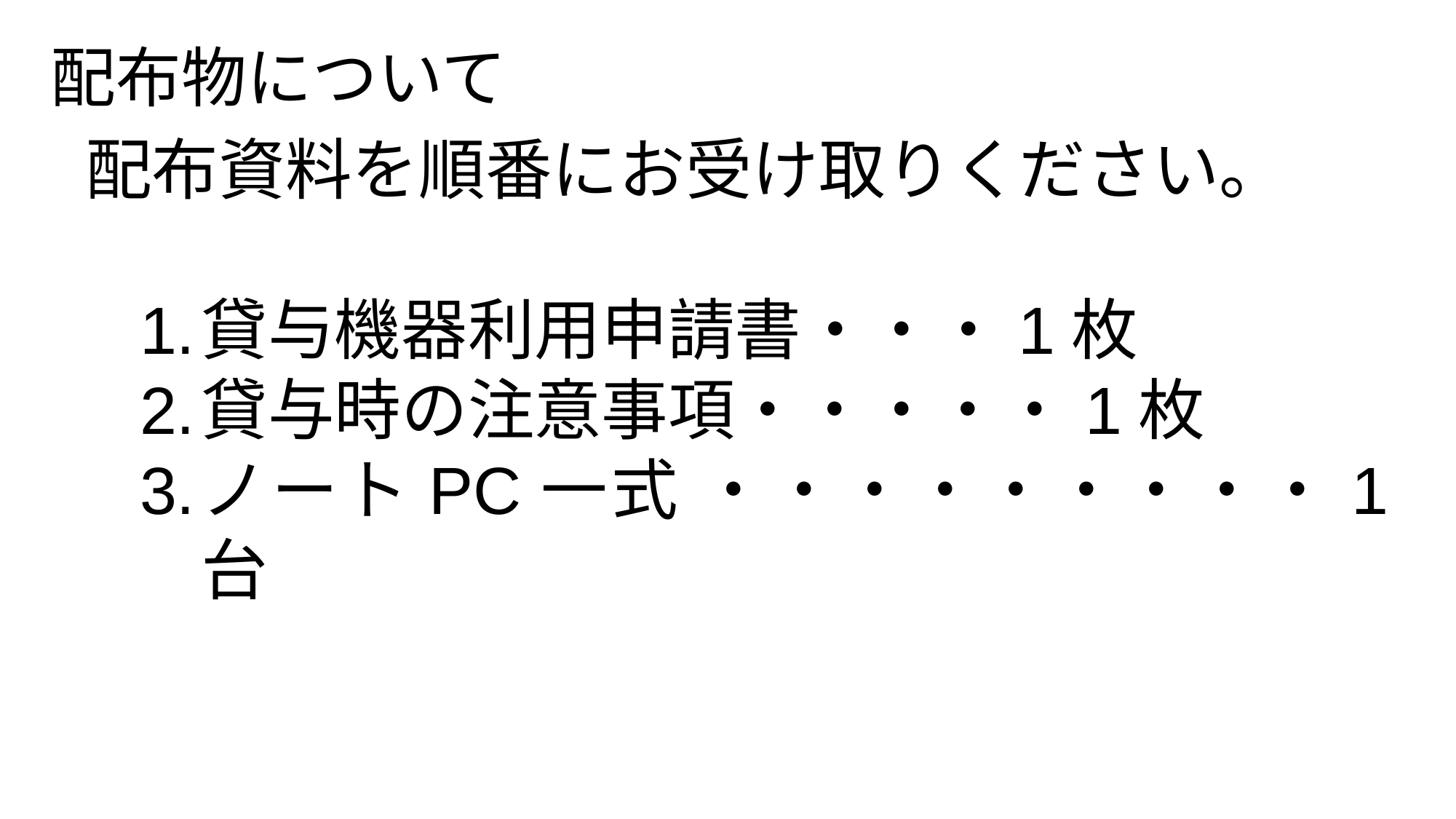

# 配布物について
配布資料を順番にお受け取りください。

貸与機器利用申請書・・・1枚
貸与時の注意事項・・・・・1枚
ノートPC一式 ・・・・・・・・・1台